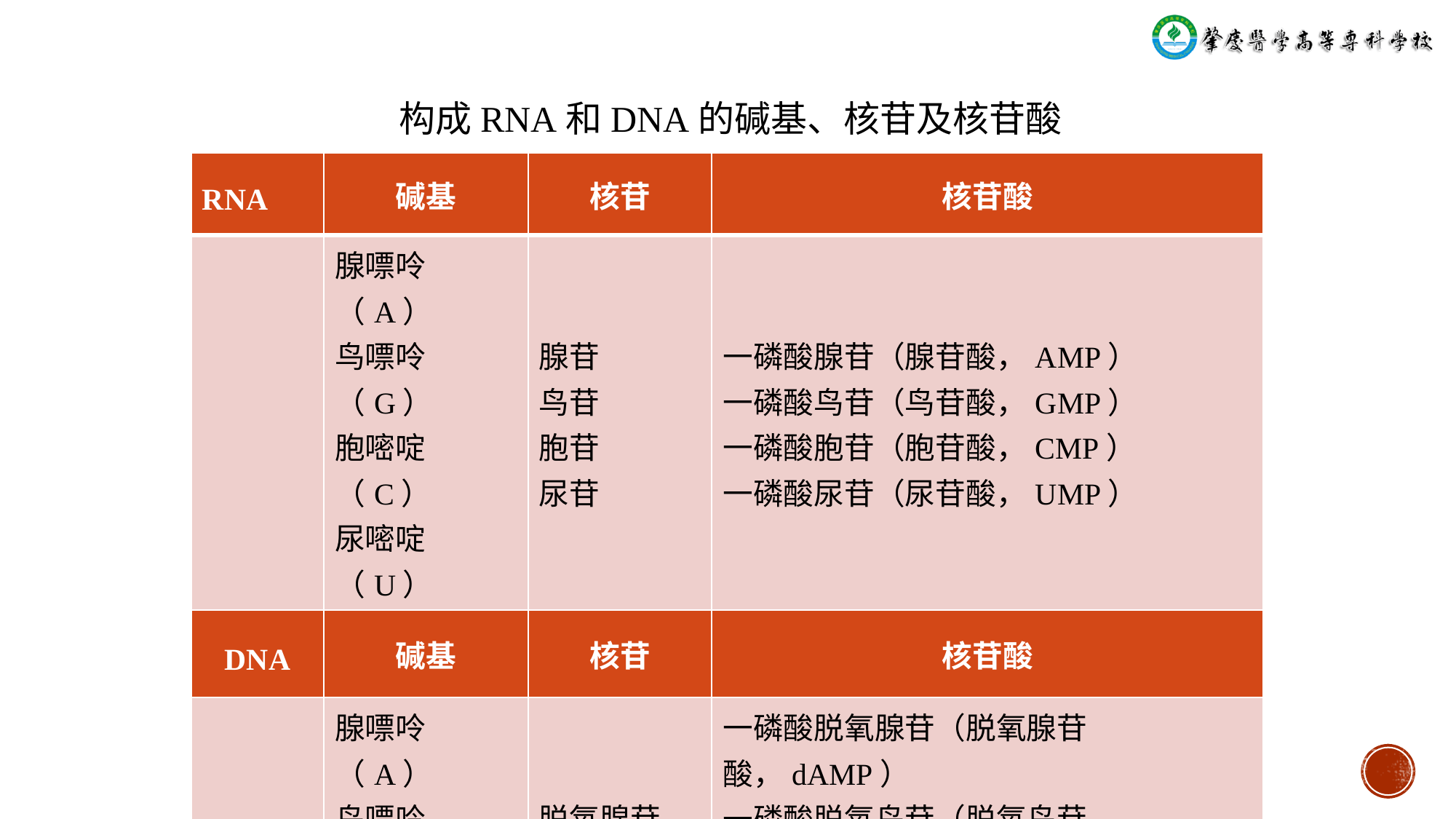

构成RNA和DNA的碱基、核苷及核苷酸
| RNA | 碱基 | 核苷 | 核苷酸 |
| --- | --- | --- | --- |
|  | 腺嘌呤（A） 鸟嘌呤（G） 胞嘧啶（C） 尿嘧啶（U） | 腺苷 鸟苷 胞苷 尿苷 | 一磷酸腺苷（腺苷酸，AMP） 一磷酸鸟苷（鸟苷酸，GMP） 一磷酸胞苷（胞苷酸，CMP） 一磷酸尿苷（尿苷酸，UMP） |
| DNA | 碱基 | 核苷 | 核苷酸 |
|  | 腺嘌呤（A） 鸟嘌呤（G） 胞嘧啶（C） 胸腺嘧啶（T） | 脱氧腺苷 脱氧鸟苷 脱氧胞苷 脱氧胸苷 | 一磷酸脱氧腺苷（脱氧腺苷酸，dAMP） 一磷酸脱氧鸟苷（脱氧鸟苷酸，dGMP） 一磷酸脱氧胞苷（脱氧胞苷酸，dCMP） 一磷酸脱氧胸苷（脱氧胸苷酸，dTMP） |